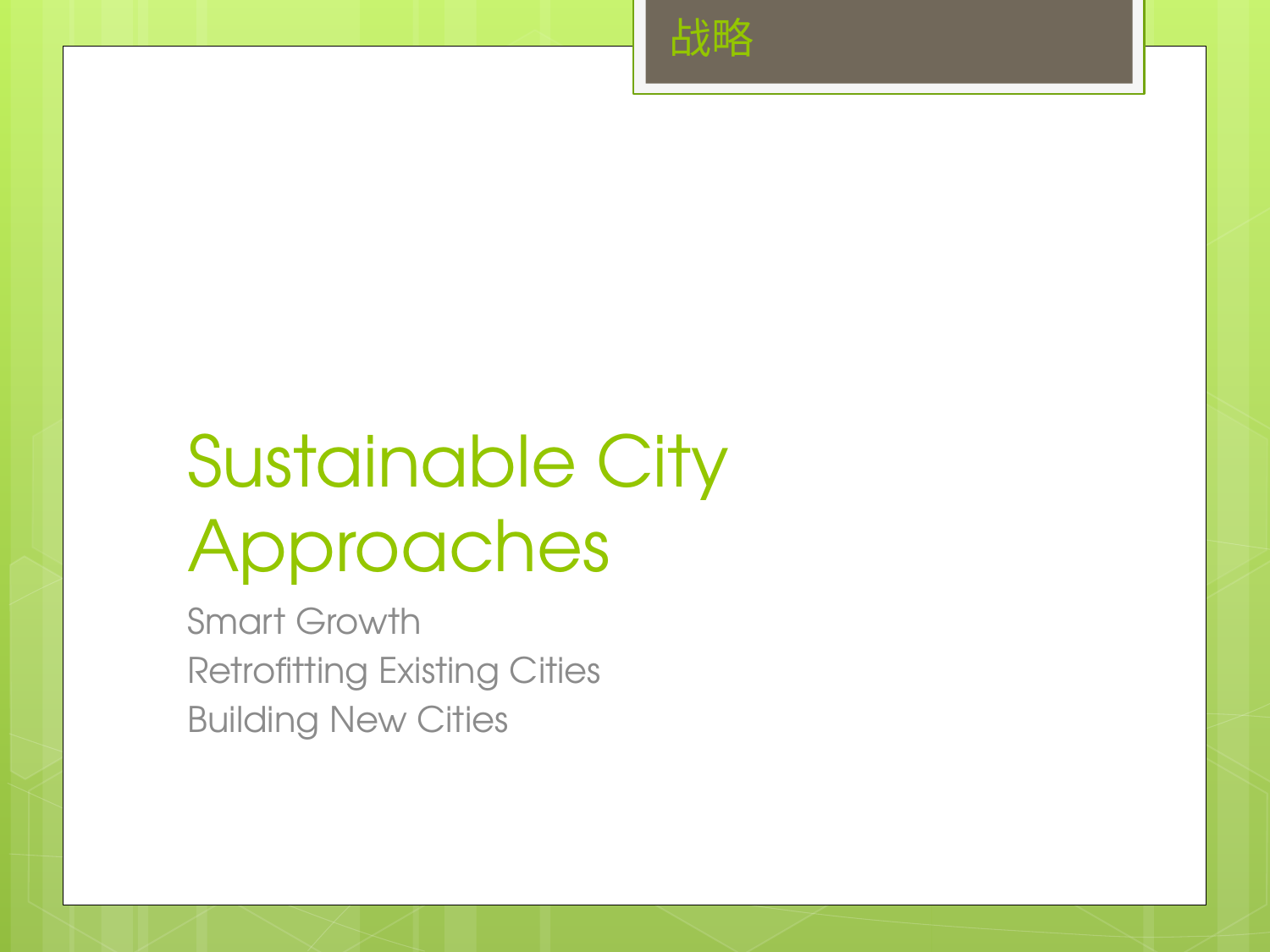

战略
# Sustainable City Approaches
Smart Growth
Retrofitting Existing Cities
Building New Cities